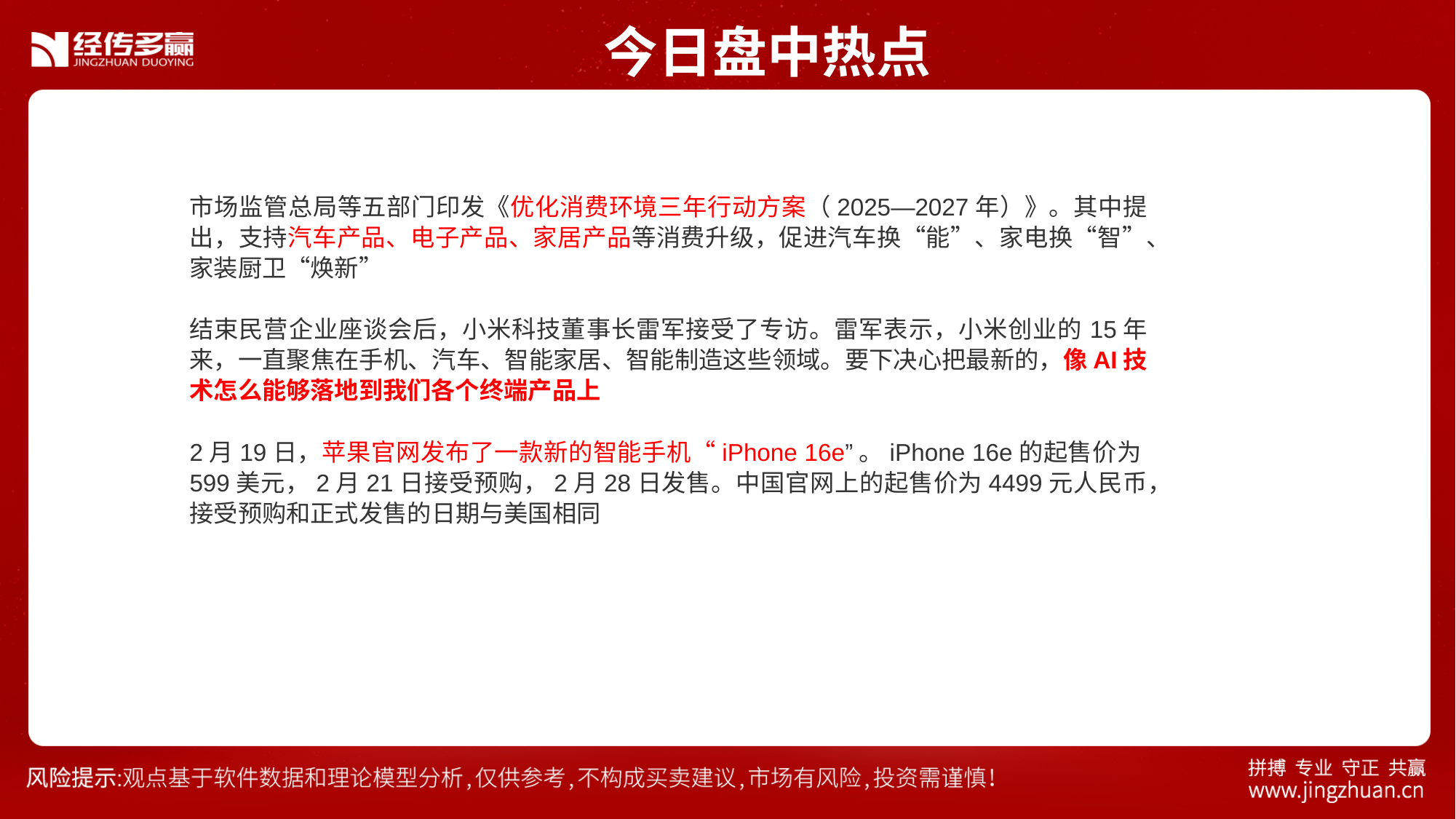

今日盘中热点
市场监管总局等五部门印发《优化消费环境三年行动方案（2025—2027年）》。其中提出，支持汽车产品、电子产品、家居产品等消费升级，促进汽车换“能”、家电换“智”、家装厨卫“焕新”

结束民营企业座谈会后，小米科技董事长雷军接受了专访。雷军表示，小米创业的15年来，一直聚焦在手机、汽车、智能家居、智能制造这些领域。要下决心把最新的，像AI技术怎么能够落地到我们各个终端产品上

2月19日，苹果官网发布了一款新的智能手机“iPhone 16e”。iPhone 16e的起售价为599美元，2月21日接受预购，2月28日发售。中国官网上的起售价为4499元人民币，接受预购和正式发售的日期与美国相同